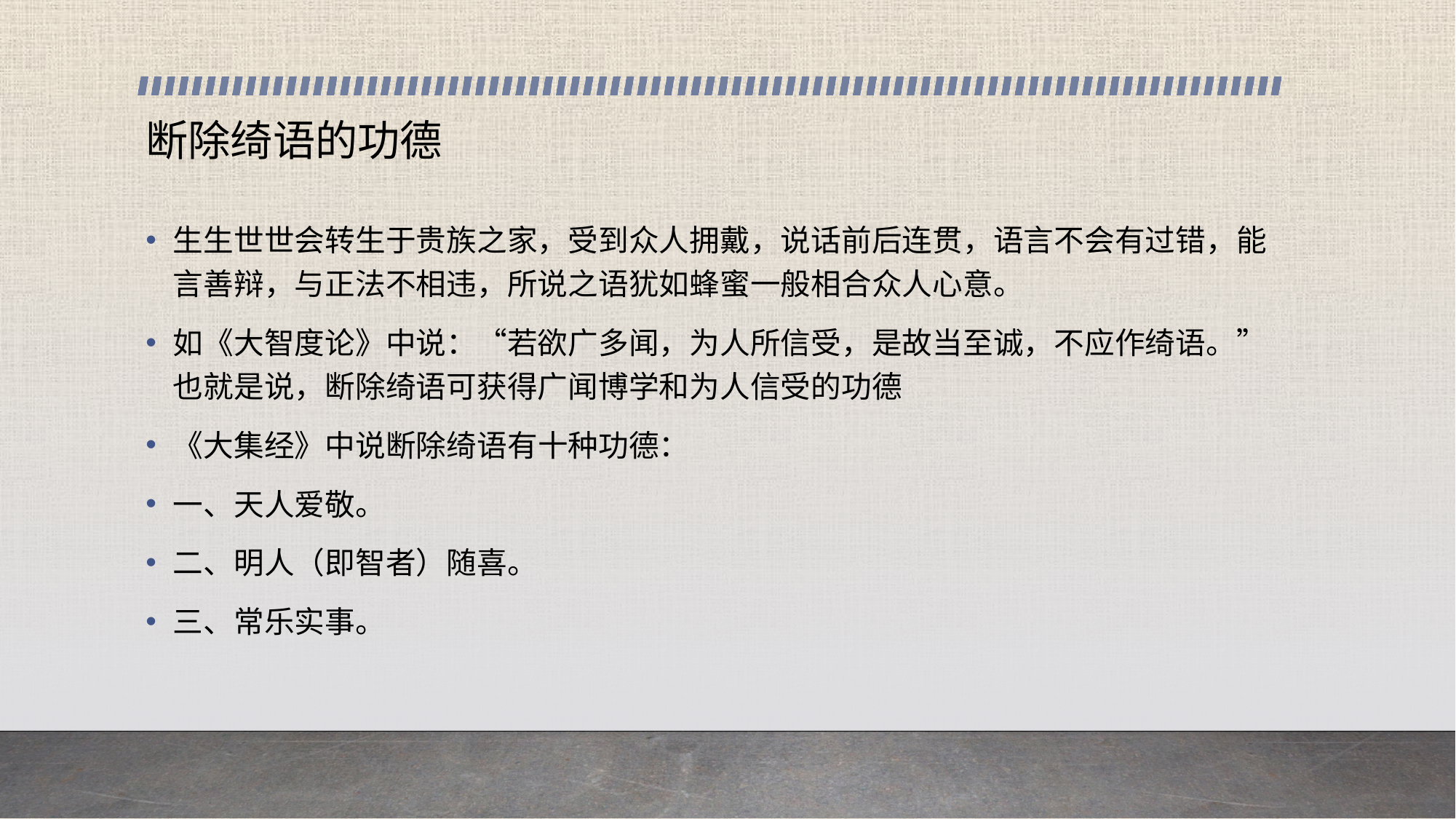

# 断除绮语的功德
生生世世会转生于贵族之家，受到众人拥戴，说话前后连贯，语言不会有过错，能言善辩，与正法不相违，所说之语犹如蜂蜜一般相合众人心意。
如《大智度论》中说：“若欲广多闻，为人所信受，是故当至诚，不应作绮语。”也就是说，断除绮语可获得广闻博学和为人信受的功德
《大集经》中说断除绮语有十种功德：
一、天人爱敬。
二、明人（即智者）随喜。
三、常乐实事。